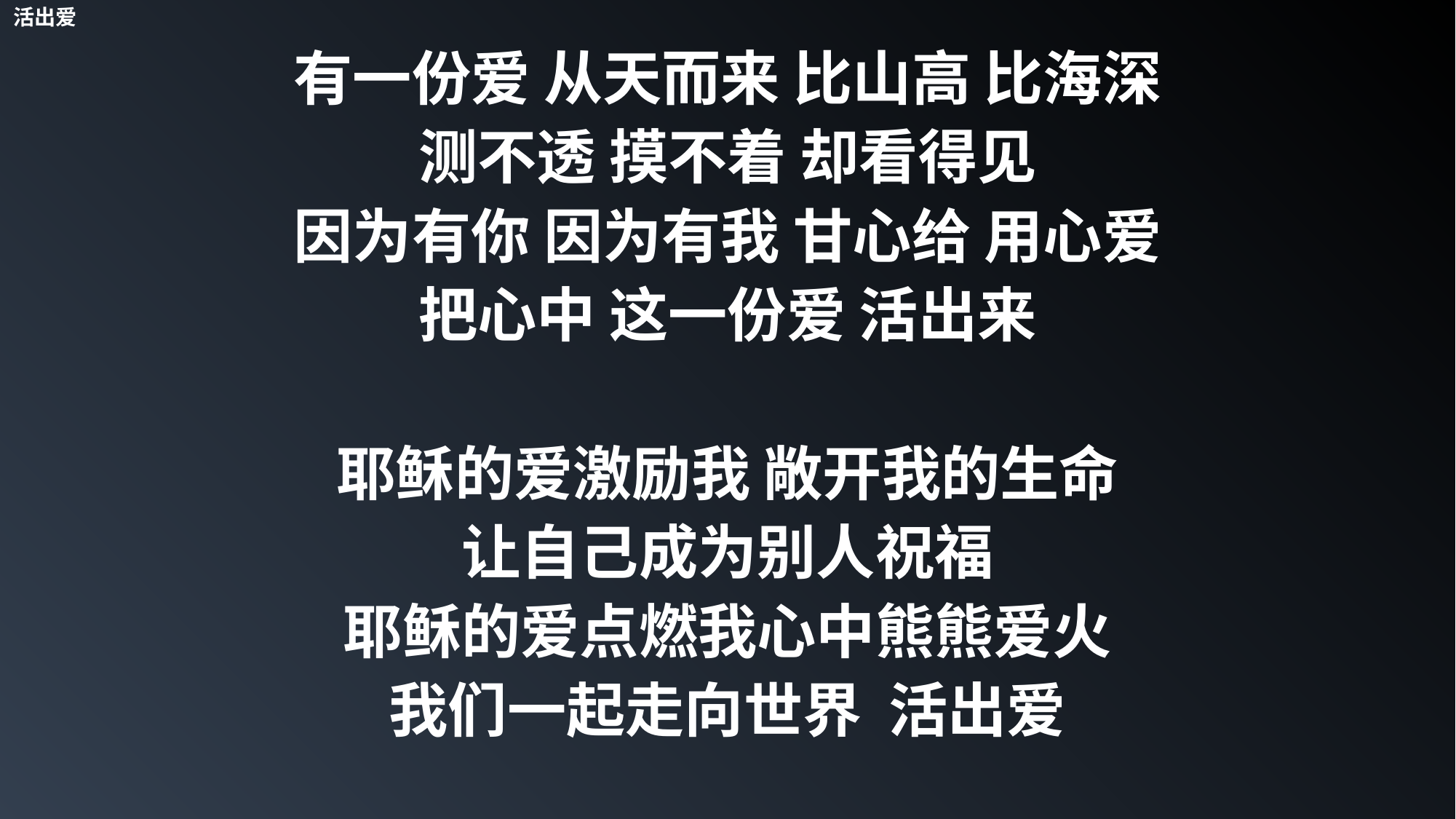

活出爱
有一份爱 从天而来 比山高 比海深
测不透 摸不着 却看得见
因为有你 因为有我 甘心给 用心爱
把心中 这一份爱 活出来

耶稣的爱激励我 敞开我的生命
让自己成为别人祝福
耶稣的爱点燃我心中熊熊爱火
我们一起走向世界  活出爱